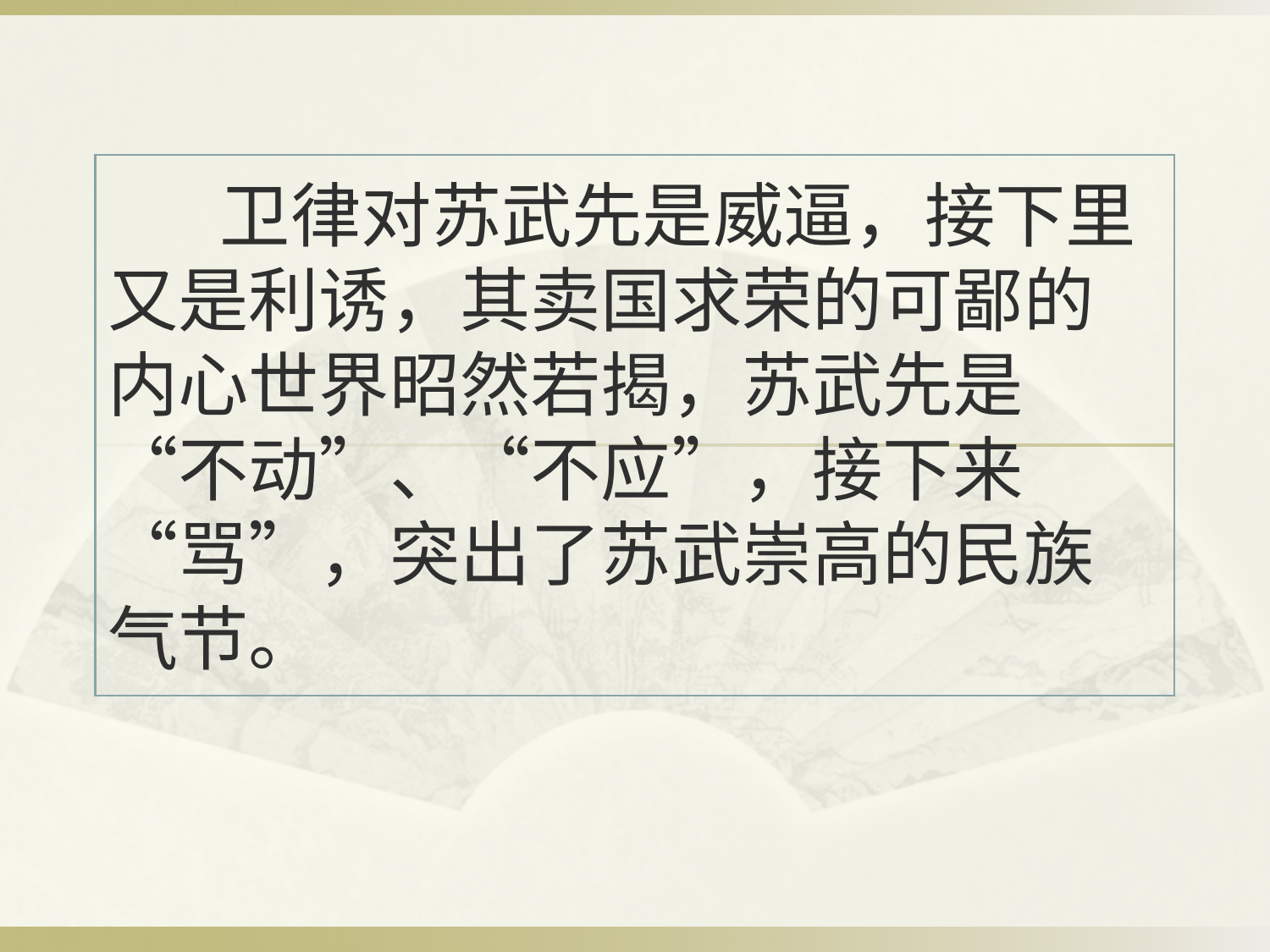

# 卫律对苏武先是威逼，接下里又是利诱，其卖国求荣的可鄙的内心世界昭然若揭，苏武先是“不动”、“不应”，接下来“骂”，突出了苏武崇高的民族气节。